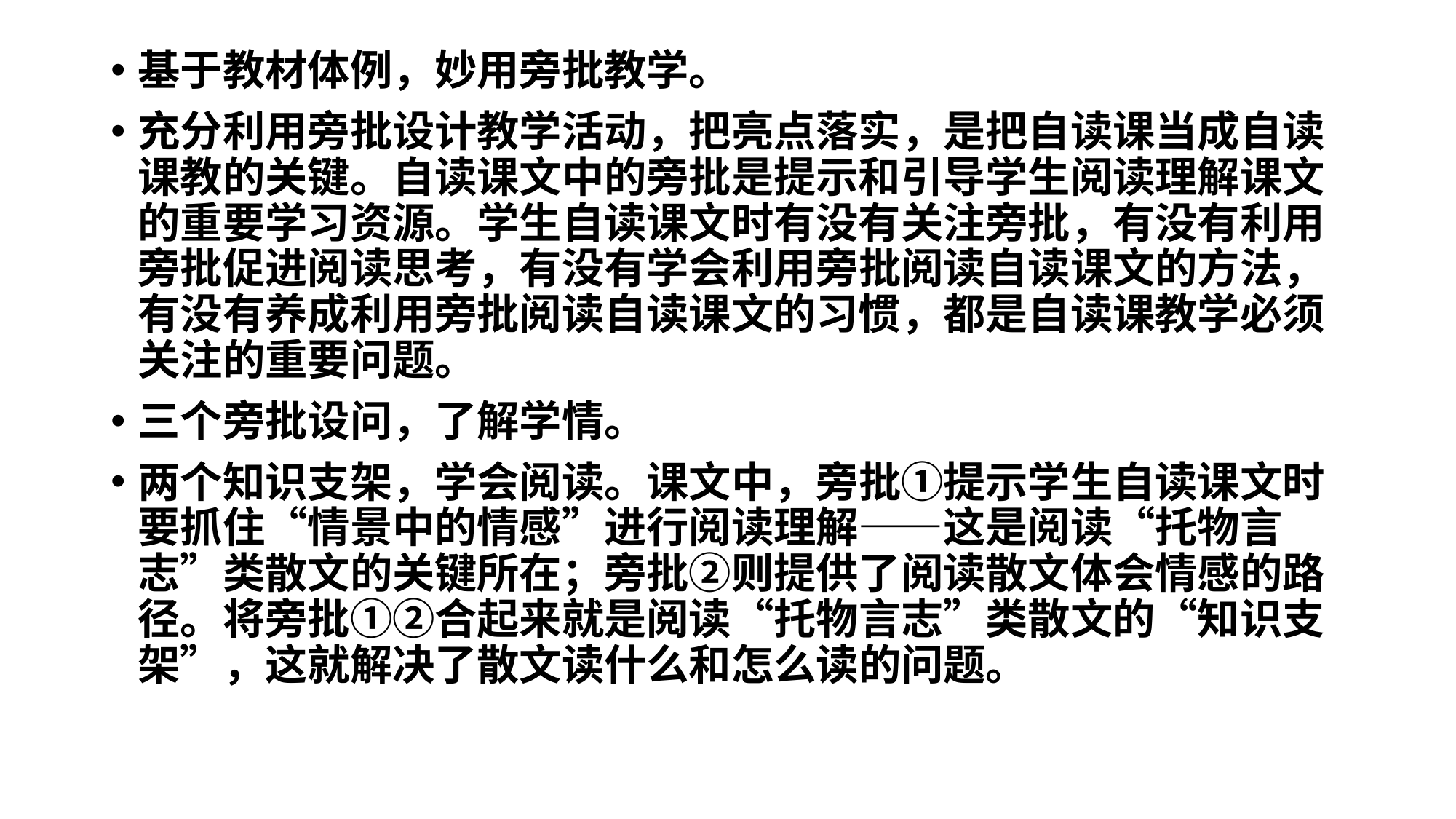

#
基于教材体例，妙用旁批教学。
充分利用旁批设计教学活动，把亮点落实，是把自读课当成自读课教的关键。自读课文中的旁批是提示和引导学生阅读理解课文的重要学习资源。学生自读课文时有没有关注旁批，有没有利用旁批促进阅读思考，有没有学会利用旁批阅读自读课文的方法，有没有养成利用旁批阅读自读课文的习惯，都是自读课教学必须关注的重要问题。
三个旁批设问，了解学情。
两个知识支架，学会阅读。课文中，旁批①提示学生自读课文时要抓住“情景中的情感”进行阅读理解——这是阅读“托物言志”类散文的关键所在；旁批②则提供了阅读散文体会情感的路径。将旁批①②合起来就是阅读“托物言志”类散文的“知识支架”，这就解决了散文读什么和怎么读的问题。